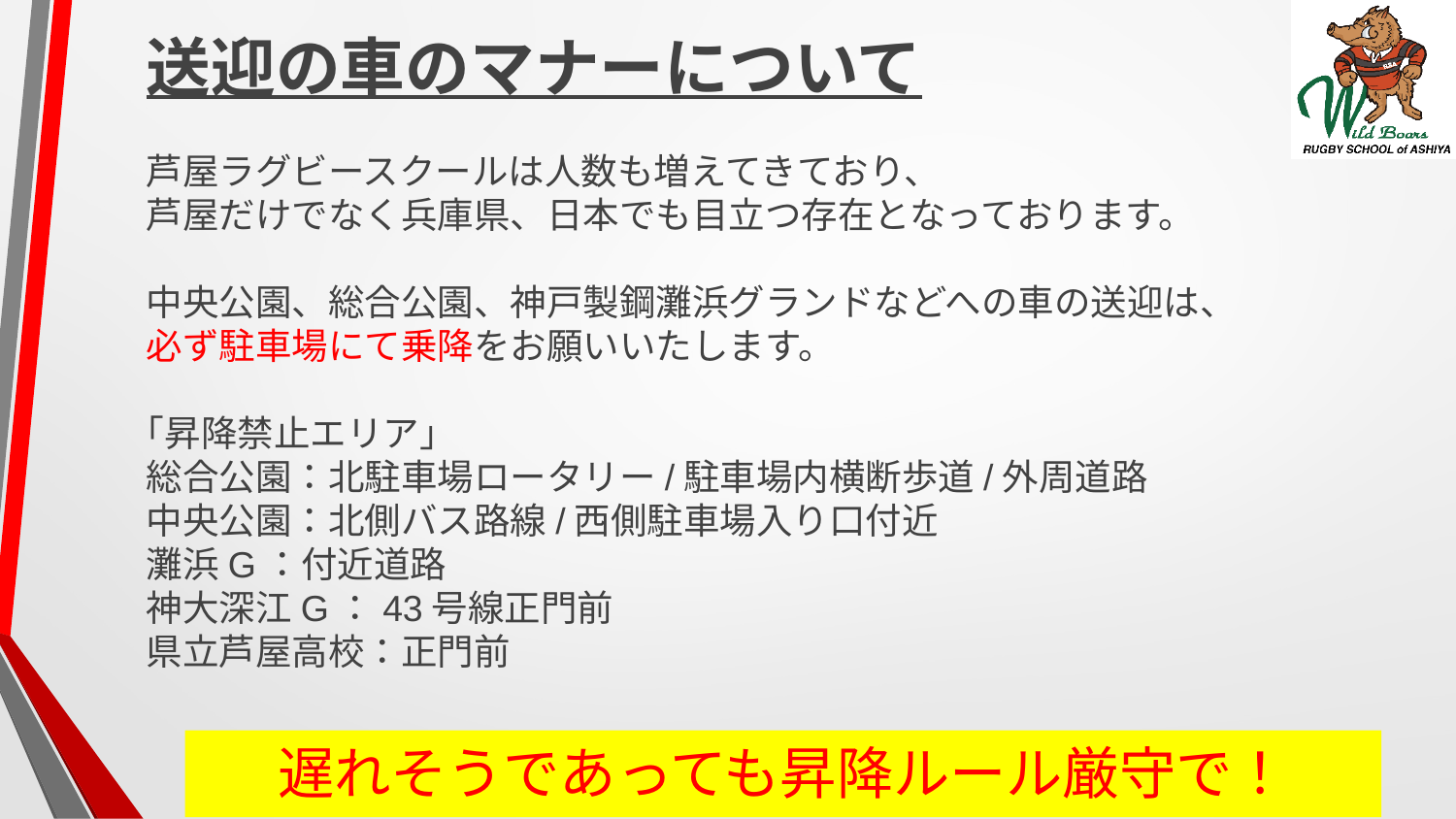

送迎の車のマナーについて

芦屋ラグビースクールは人数も増えてきており、
芦屋だけでなく兵庫県、日本でも目立つ存在となっております。

中央公園、総合公園、神戸製鋼灘浜グランドなどへの車の送迎は、
必ず駐車場にて乗降をお願いいたします。

｢昇降禁止エリア｣
総合公園：北駐車場ロータリー/駐車場内横断歩道/外周道路
中央公園：北側バス路線/西側駐車場入り口付近
灘浜G：付近道路
神大深江G：43号線正門前
県立芦屋高校：正門前
遅れそうであっても昇降ルール厳守で！